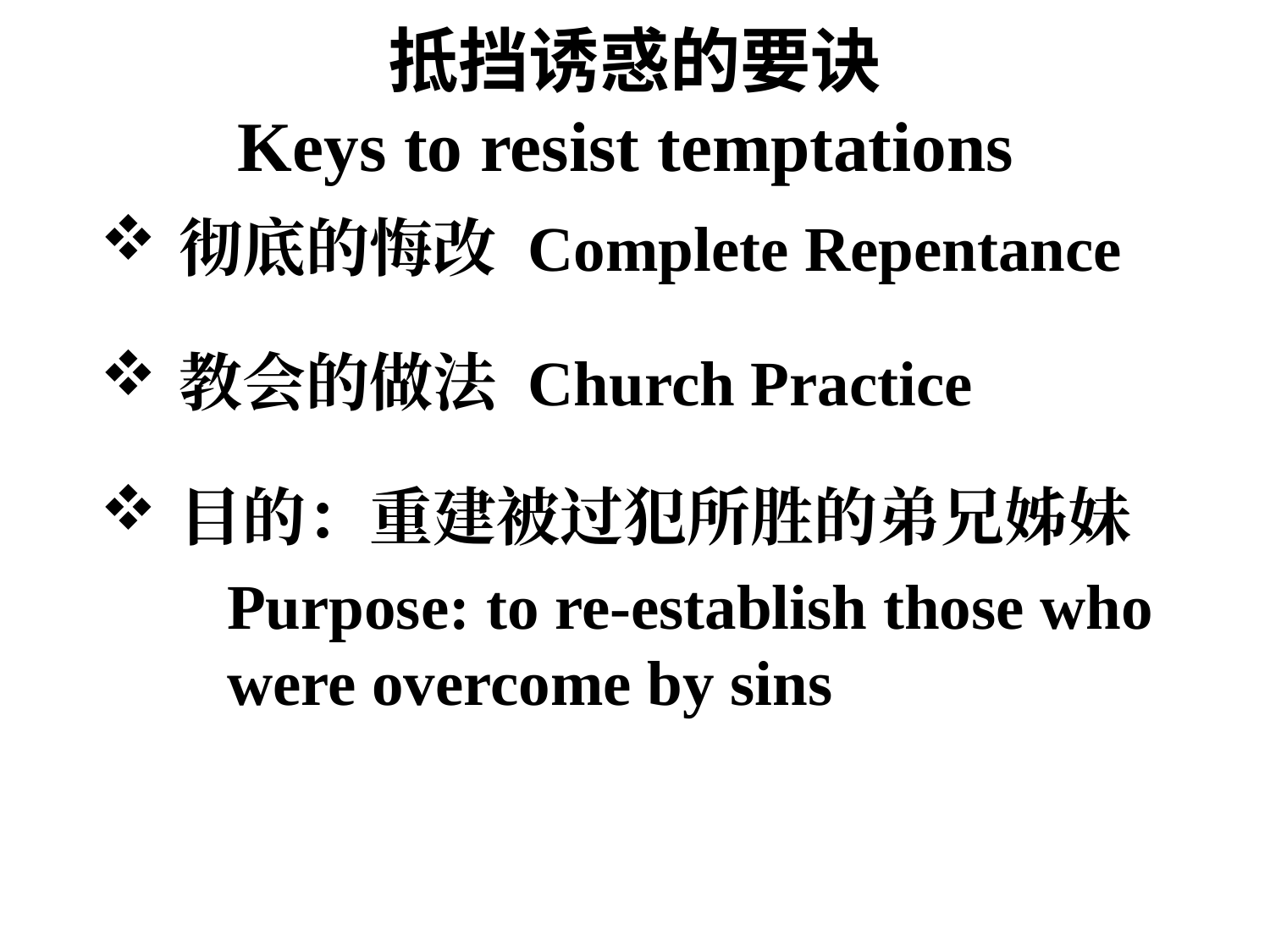

# 抵挡诱惑的要诀 Keys to resist temptations
彻底的悔改 Complete Repentance

教会的做法 Church Practice

目的：重建被过犯所胜的弟兄姊妹
	Purpose: to re-establish those who 	were overcome by sins